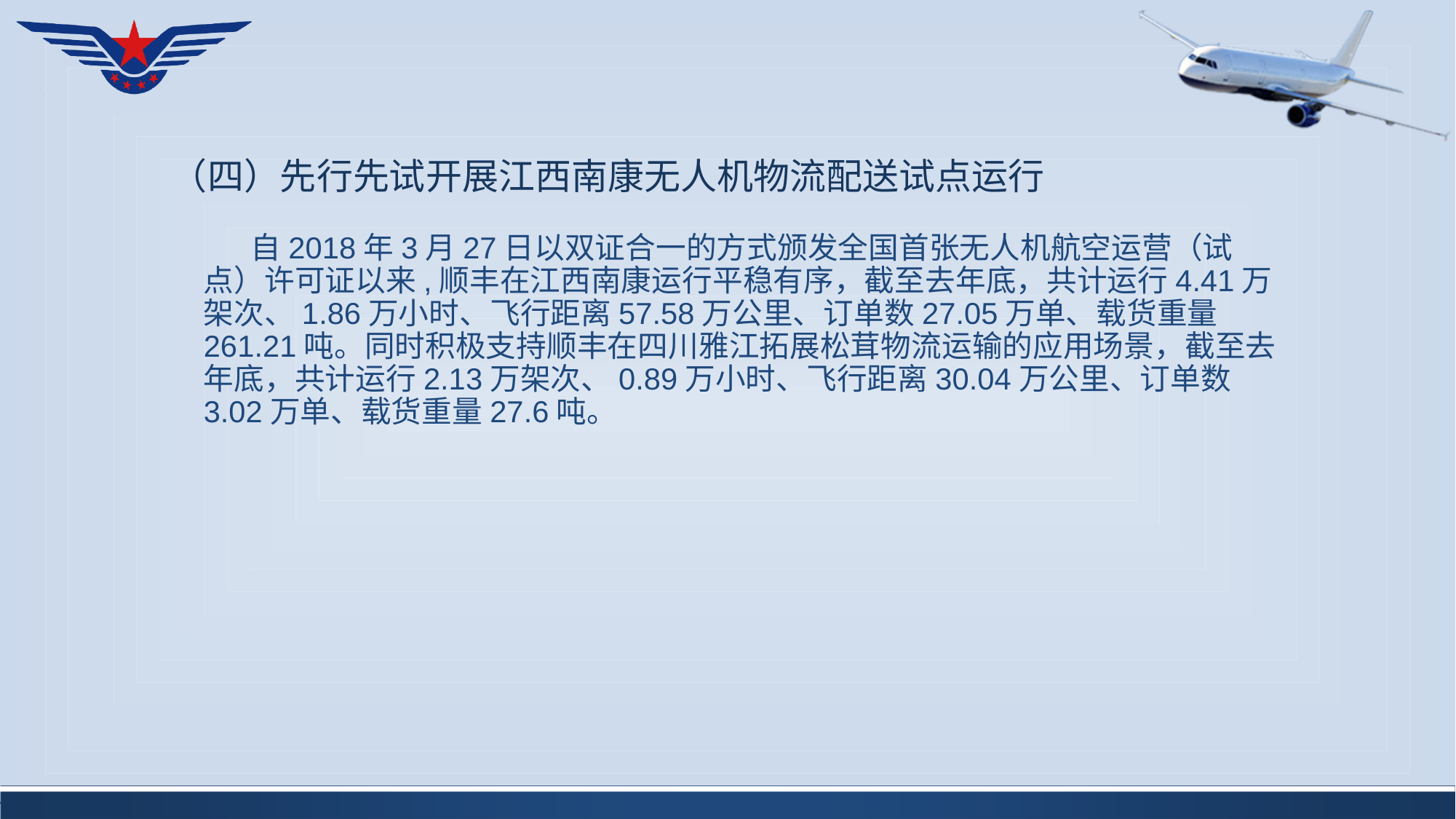

（四）先行先试开展江西南康无人机物流配送试点运行
          自2018年3月27日以双证合一的方式颁发全国首张无人机航空运营（试点）许可证以来,顺丰在江西南康运行平稳有序，截至去年底，共计运行4.41万架次、1.86万小时、飞行距离57.58万公里、订单数27.05万单、载货重量261.21吨。同时积极支持顺丰在四川雅江拓展松茸物流运输的应用场景，截至去年底，共计运行2.13万架次、0.89万小时、飞行距离30.04万公里、订单数3.02万单、载货重量27.6吨。